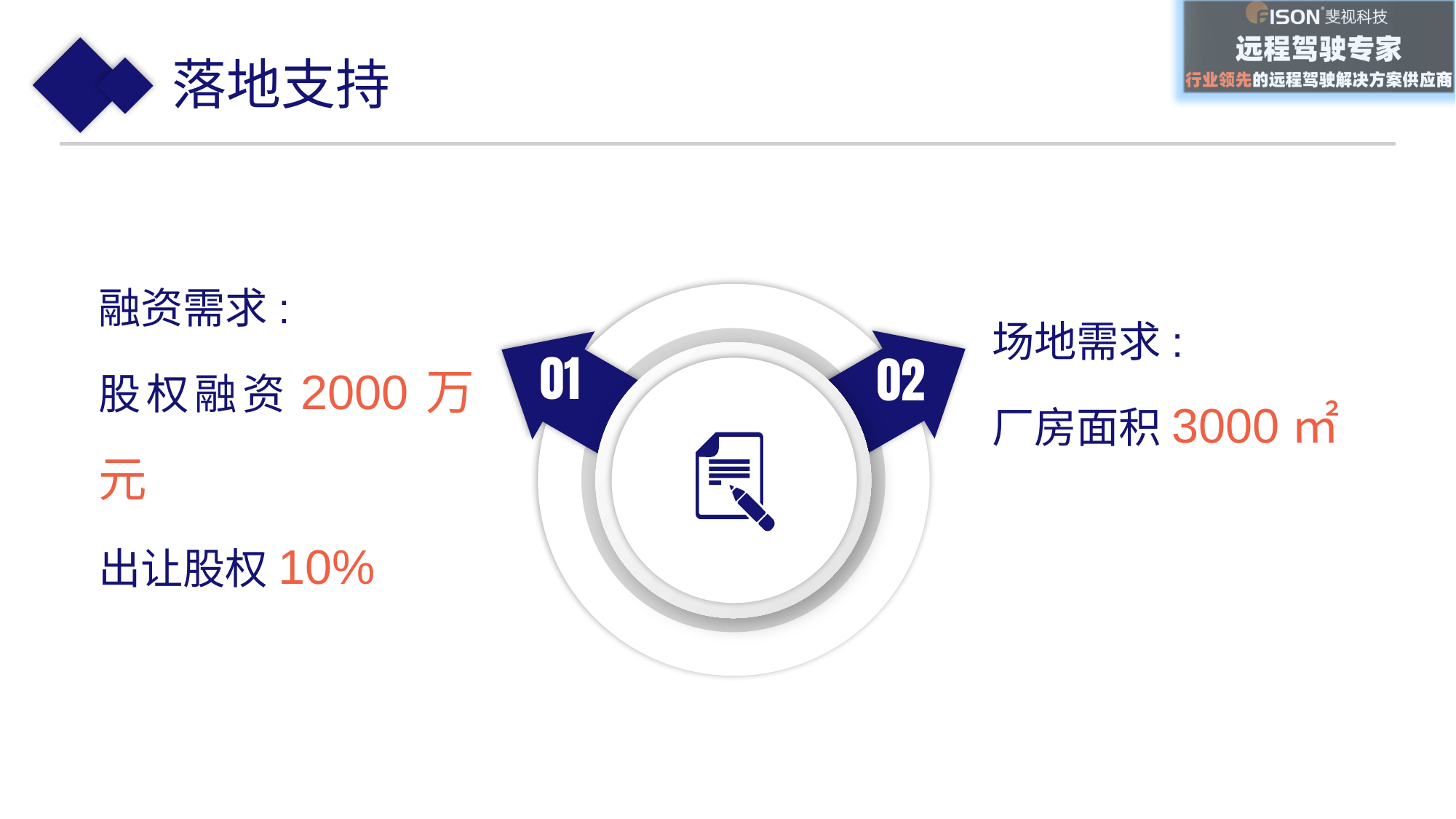

落地支持

融资需求:
股权融资2000万元
出让股权10%
场地需求:
厂房面积3000㎡

01
02